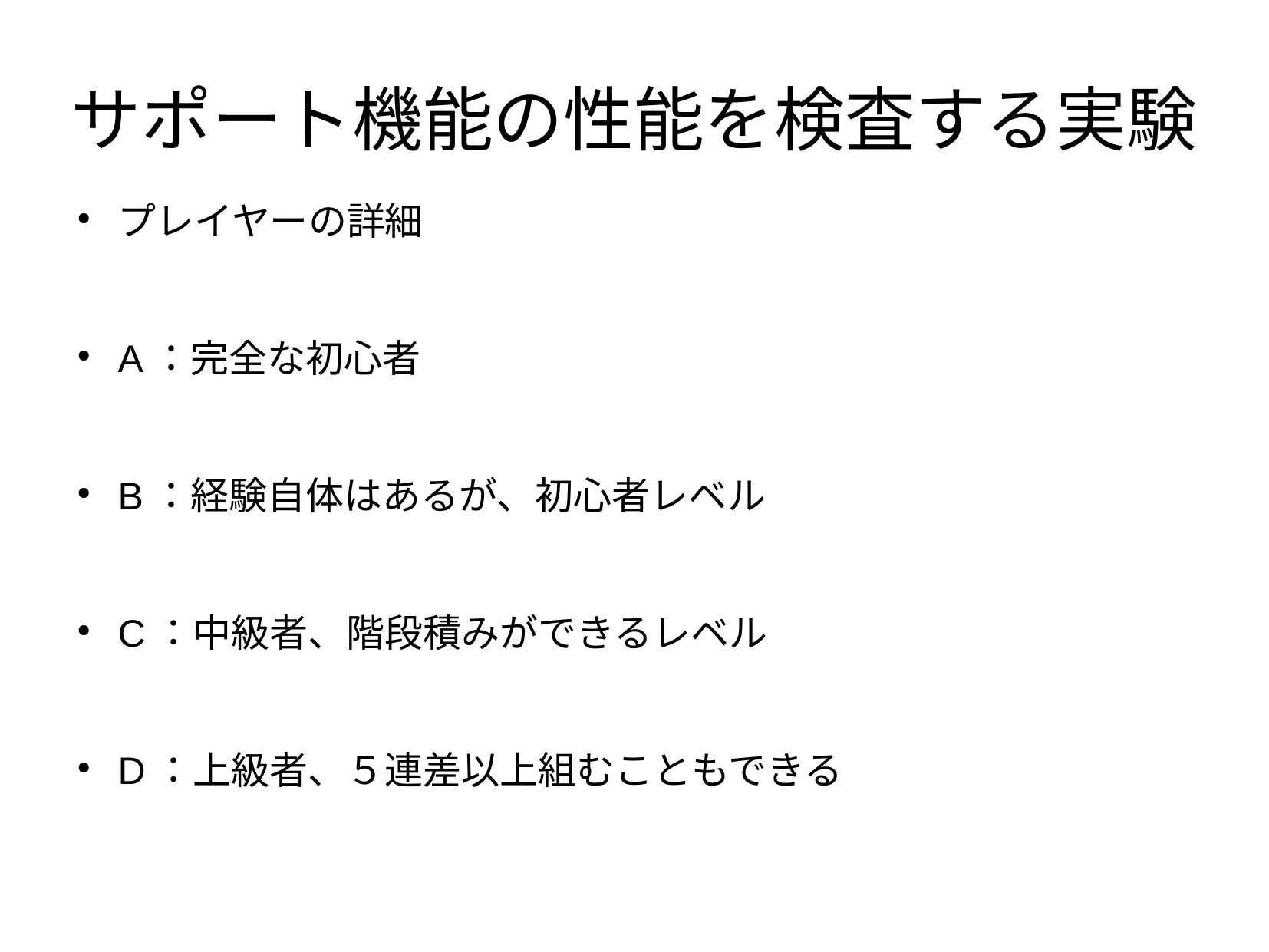

サポート機能の性能を検査する実験
プレイヤーの詳細

A：完全な初心者

B：経験自体はあるが、初心者レベル

C：中級者、階段積みができるレベル

D：上級者、５連差以上組むこともできる